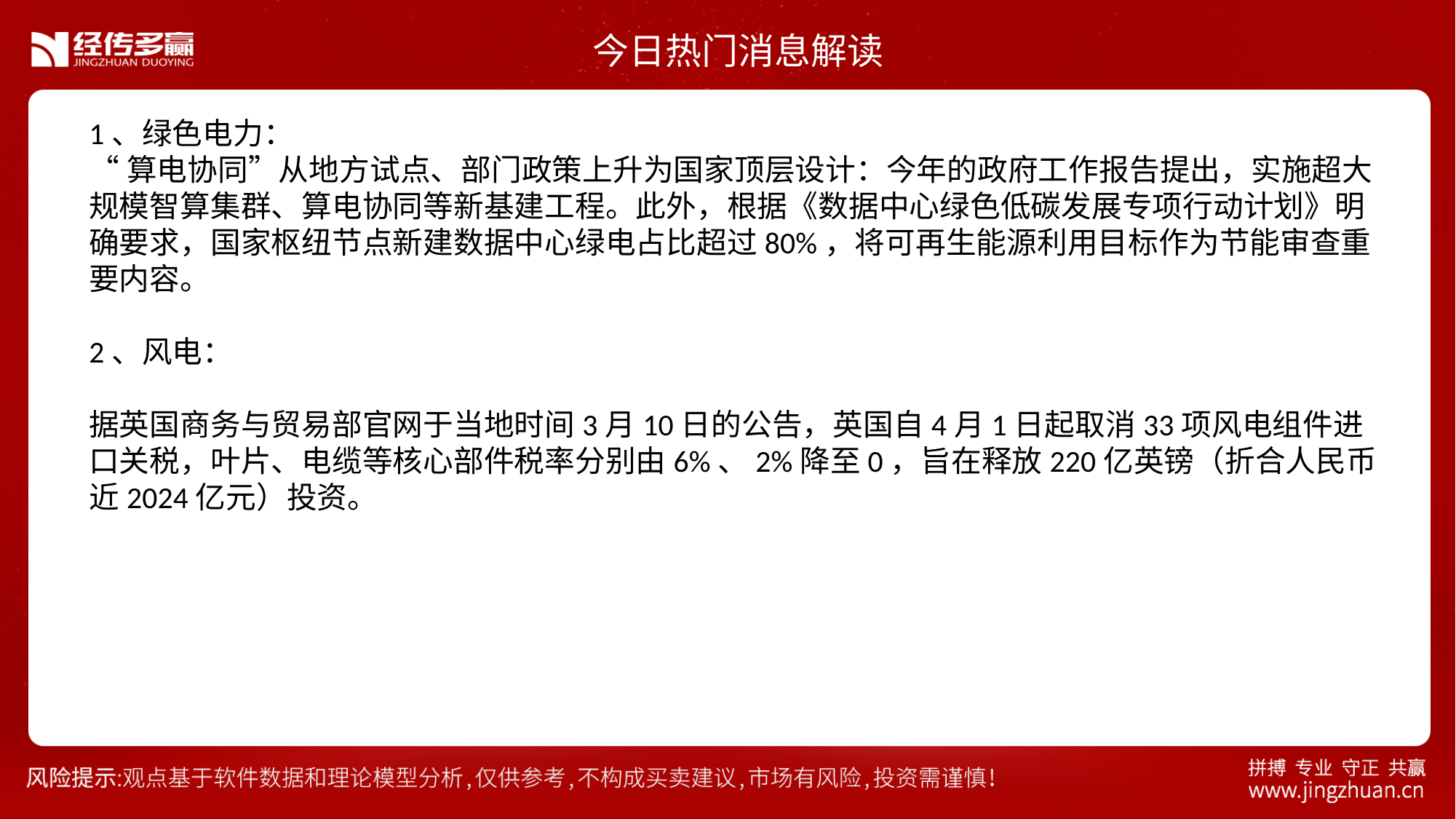

今日热门消息解读
1、绿色电力：
“算电协同”从地方试点、部门政策上升为国家顶层设计：今年的政府工作报告提出，实施超大规模智算集群、算电协同等新基建工程。此外，根据《数据中心绿色低碳发展专项行动计划》明确要求，国家枢纽节点新建数据中心绿电占比超过80%，将可再生能源利用目标作为节能审查重要内容。

2、风电：

据英国商务与贸易部官网于当地时间3月10日的公告，英国自4月1日起取消33项风电组件进口关税，叶片、电缆等核心部件税率分别由6%、2%降至0，旨在释放220亿英镑（折合人民币近2024亿元）投资。